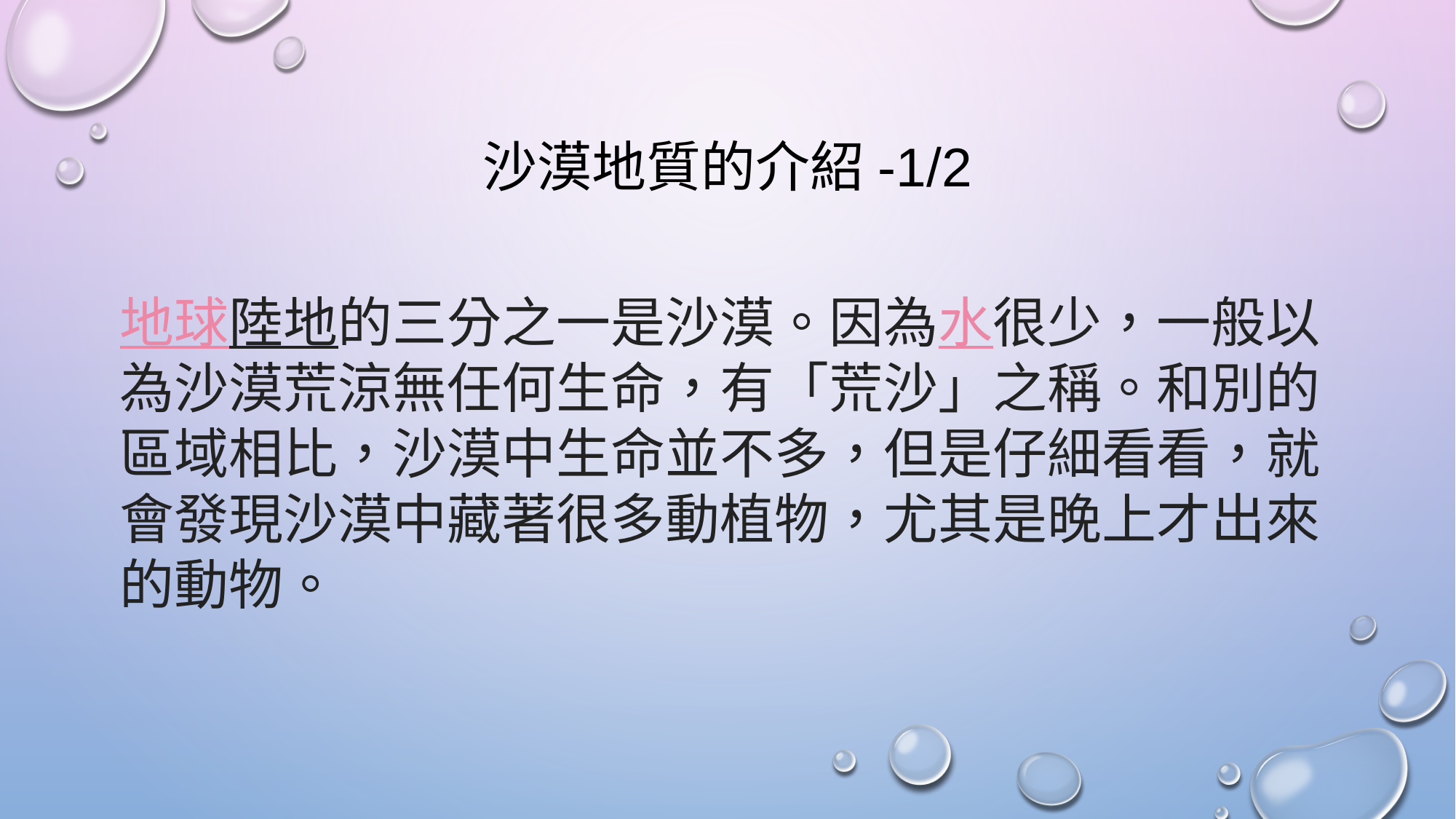

# 沙漠地質的介紹-1/2
地球陸地的三分之一是沙漠。因為水很少，一般以為沙漠荒涼無任何生命，有「荒沙」之稱。和別的區域相比，沙漠中生命並不多，但是仔細看看，就會發現沙漠中藏著很多動植物，尤其是晚上才出來的動物。